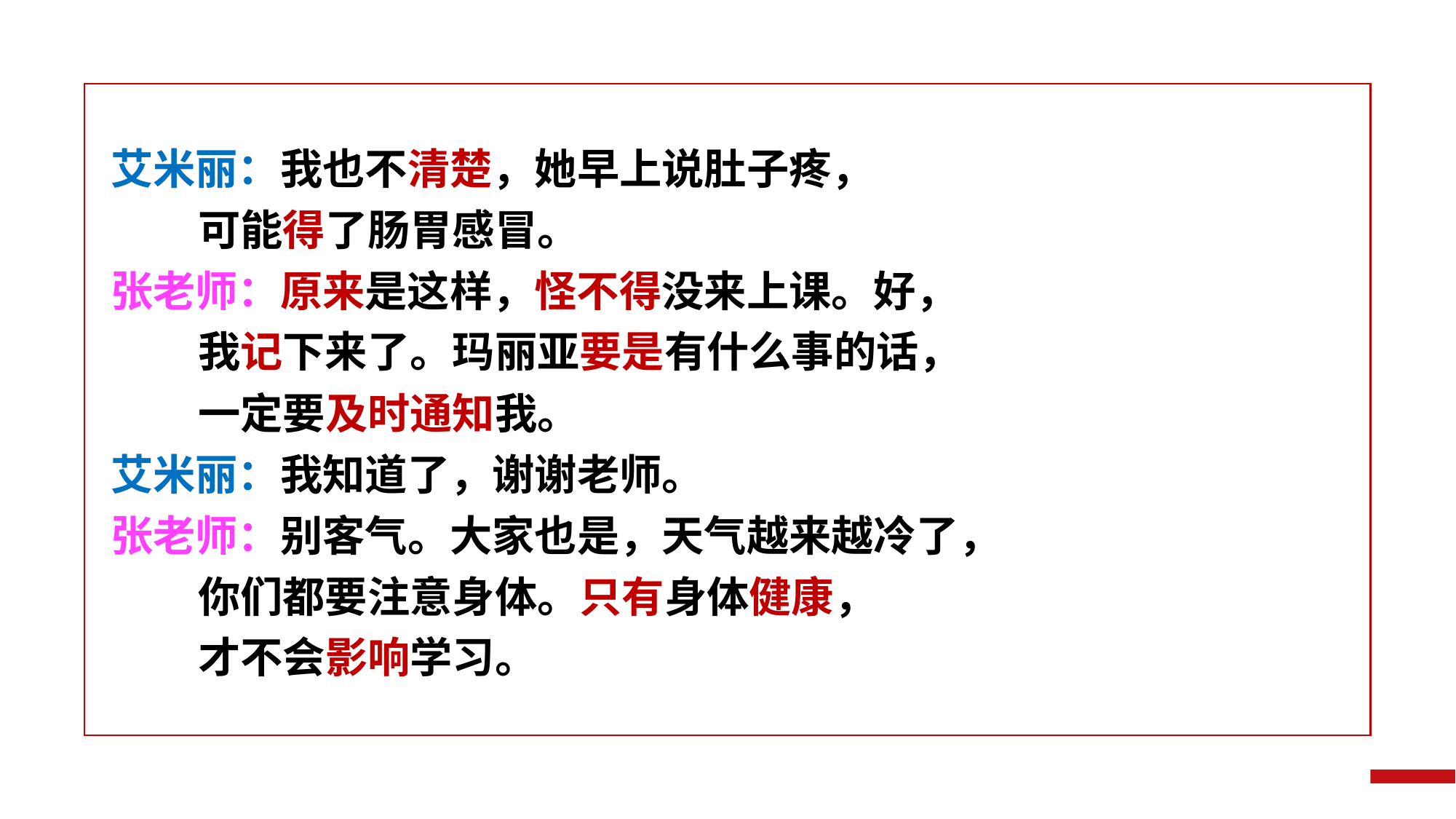

艾米丽：我也不清楚，她早上说肚子疼，
        可能得了肠胃感冒。
张老师：原来是这样，怪不得没来上课。好，
        我记下来了。玛丽亚要是有什么事的话，
        一定要及时通知我。
艾米丽：我知道了，谢谢老师。
张老师：别客气。大家也是，天气越来越冷了，
        你们都要注意身体。只有身体健康，
        才不会影响学习。